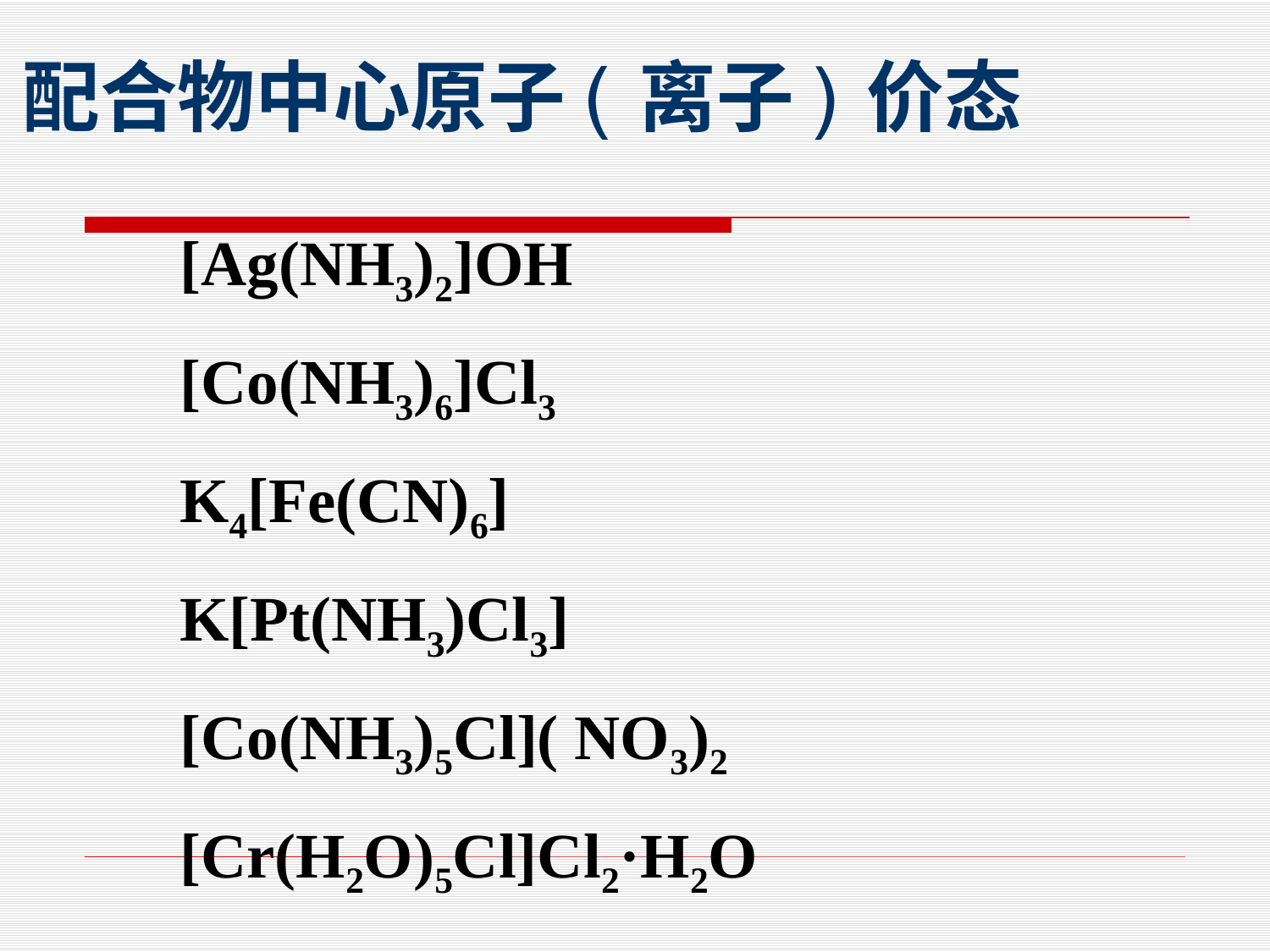

配合物中心原子(离子)价态
[Ag(NH3)2]OH
[Co(NH3)6]Cl3
K4[Fe(CN)6]
K[Pt(NH3)Cl3]
[Co(NH3)5Cl]( NO3)2
[Cr(H2O)5Cl]Cl2·H2O